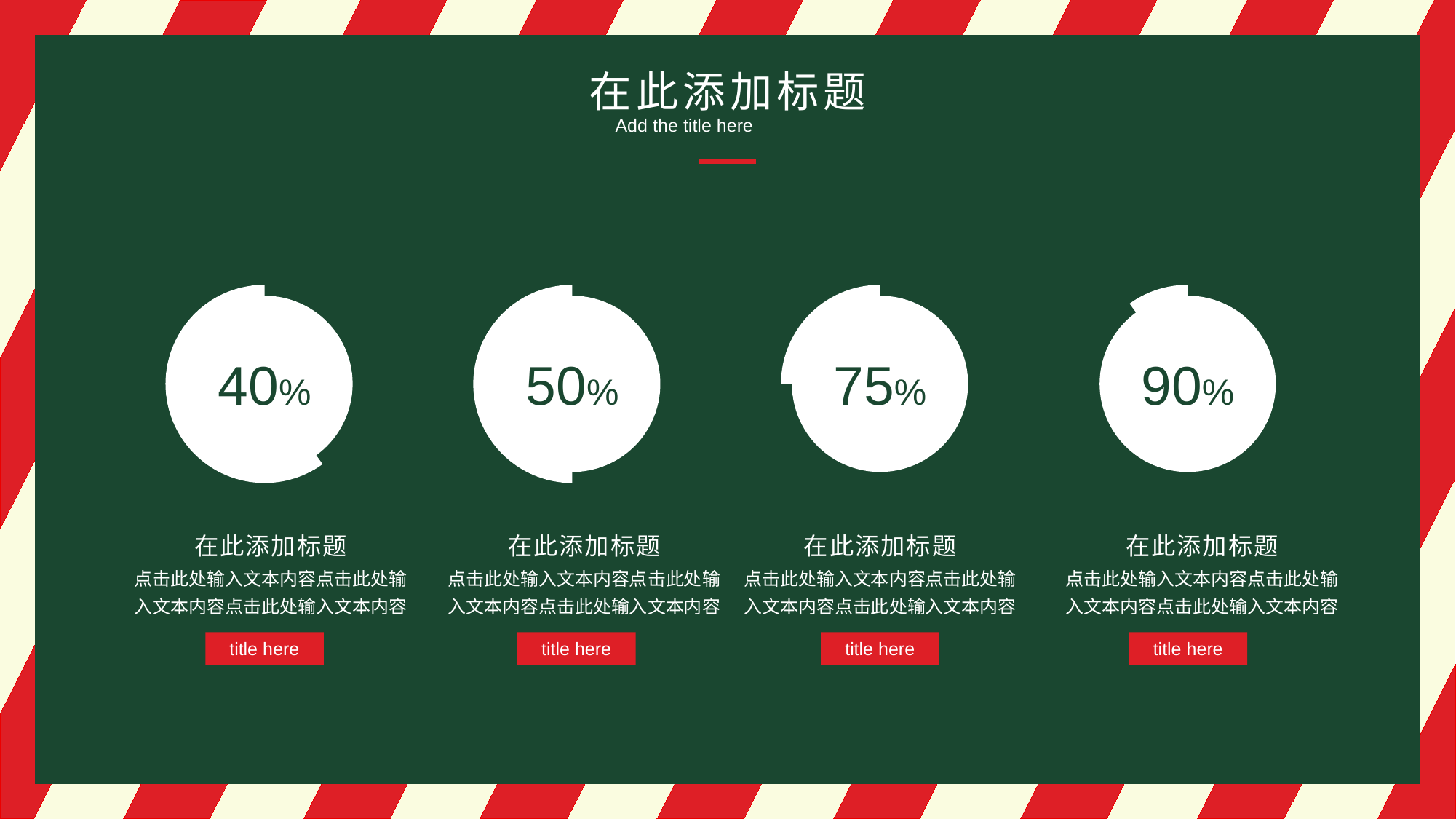

在此添加标题
Add the title here

### Chart

| Category | 销售额 |
|---|---|
| 第一季度 | 0.4 |
| 第二季度 | 0.6 |

### Chart

| Category | 销售额 |
|---|---|
| 第一季度 | 0.5 |
| 第二季度 | 0.5 |

### Chart

| Category | 销售额 |
|---|---|
| 第一季度 | 0.75 |
| 第二季度 | 0.25 |

### Chart

| Category | 销售额 |
|---|---|
| 第一季度 | 0.9 |
| 第二季度 | 0.1 |

40%
50%
75%
90%
在此添加标题
点击此处输入文本内容点击此处输入文本内容点击此处输入文本内容
在此添加标题
点击此处输入文本内容点击此处输入文本内容点击此处输入文本内容
在此添加标题
点击此处输入文本内容点击此处输入文本内容点击此处输入文本内容
在此添加标题
点击此处输入文本内容点击此处输入文本内容点击此处输入文本内容
title here

title here

title here

title here